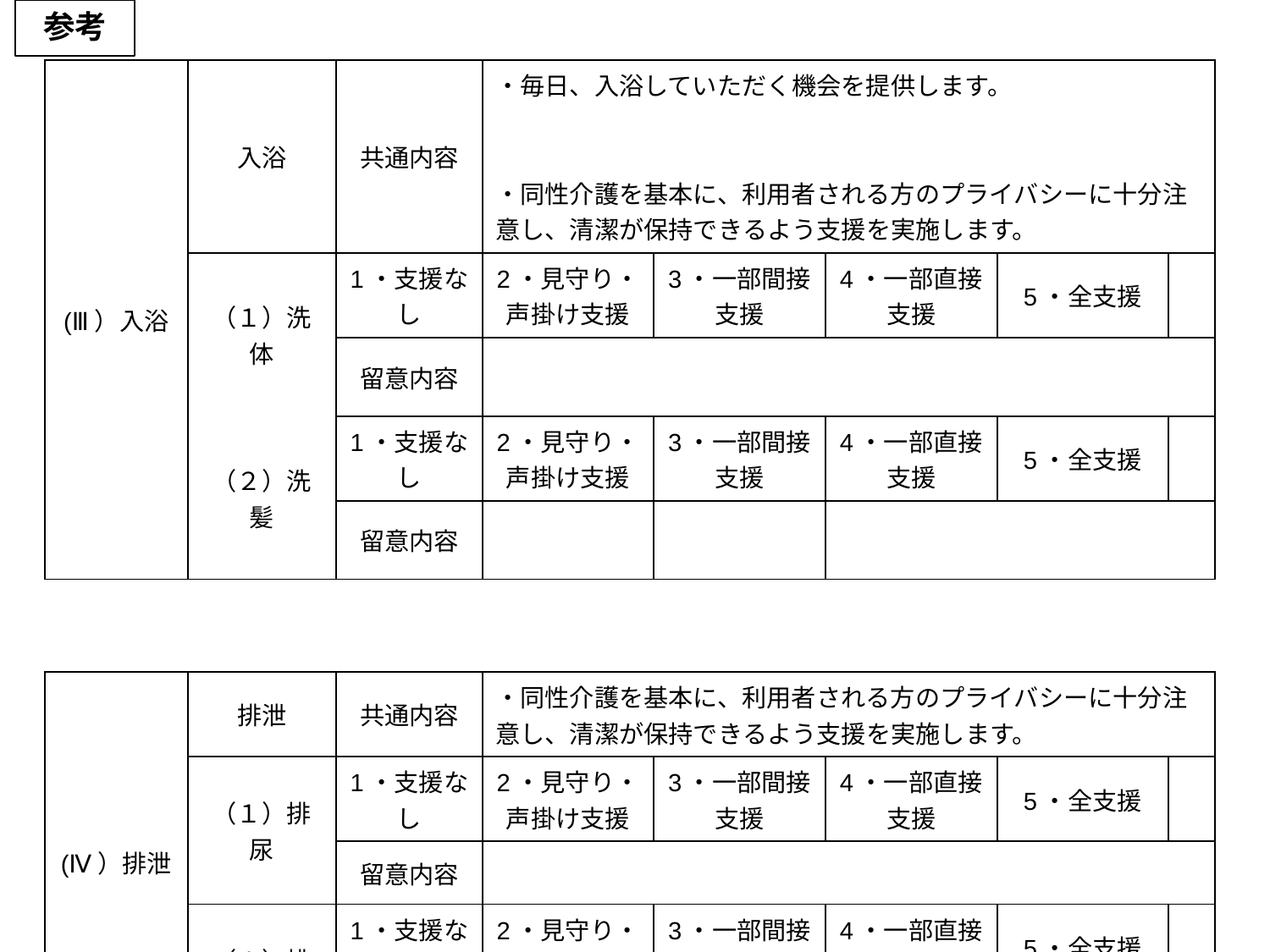

参考
| (Ⅲ）入浴 | 入浴 | 共通内容 | ・毎日、入浴していただく機会を提供します。　　　　　　　　　　　　　　　　　　　　　　　　　　　　　　　　　　　　　　　　　　　　　　　　　　　　 ・同性介護を基本に、利用者される方のプライバシーに十分注意し、清潔が保持できるよう支援を実施します。 |  |  |  |  |
| --- | --- | --- | --- | --- | --- | --- | --- |
|  | （１）洗体 | 1・支援なし | 2・見守り・声掛け支援 | 3・一部間接支援 | 4・一部直接支援 | 5・全支援 |  |
|  |  | 留意内容 |  |  |  |  |  |
|  | （２）洗髪 | 1・支援なし | 2・見守り・声掛け支援 | 3・一部間接支援 | 4・一部直接支援 | 5・全支援 |  |
|  |  | 留意内容 |  |  |  |  |  |
|  |  |  |  |  |  |  |  |
| (Ⅳ）排泄 | 排泄 | 共通内容 | ・同性介護を基本に、利用者される方のプライバシーに十分注意し、清潔が保持できるよう支援を実施します。 |  |  |  |  |
|  | （１）排尿 | 1・支援なし | 2・見守り・声掛け支援 | 3・一部間接支援 | 4・一部直接支援 | 5・全支援 |  |
|  |  | 留意内容 |  |  |  |  |  |
|  | （１）排便 | 1・支援なし | 2・見守り・声掛け支援 | 3・一部間接支援 | 4・一部直接支援 | 5・全支援 |  |
|  |  | 留意内容 |  |  |  |  |  |